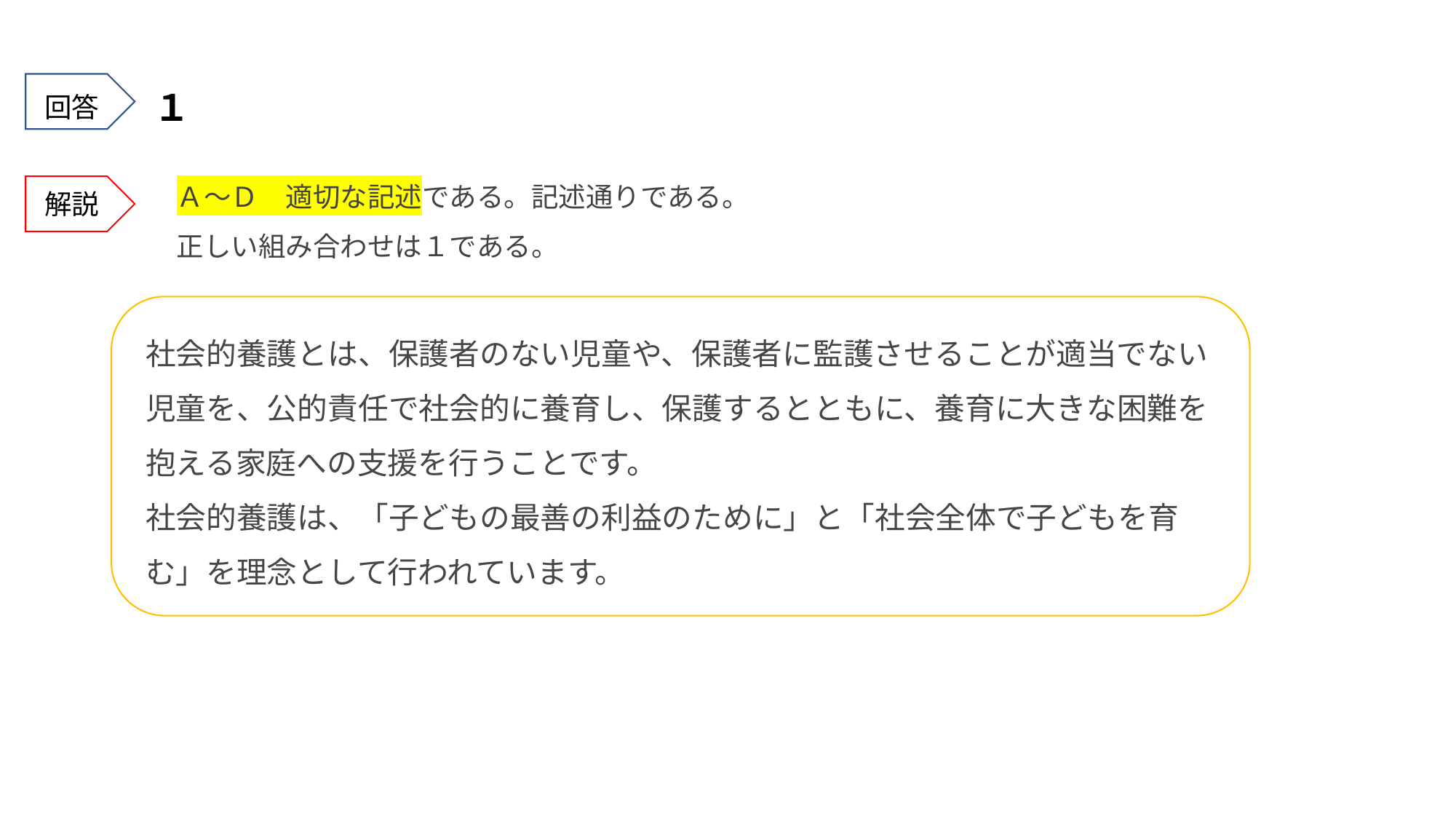

１
回答
Ａ～Ｄ　適切な記述である。記述通りである。
正しい組み合わせは１である。

解説

社会的養護とは、保護者のない児童や、保護者に監護させることが適当でない児童を、公的責任で社会的に養育し、保護するとともに、養育に大きな困難を抱える家庭への支援を行うことです。
社会的養護は、「子どもの最善の利益のために」と「社会全体で子どもを育む」を理念として行われています。